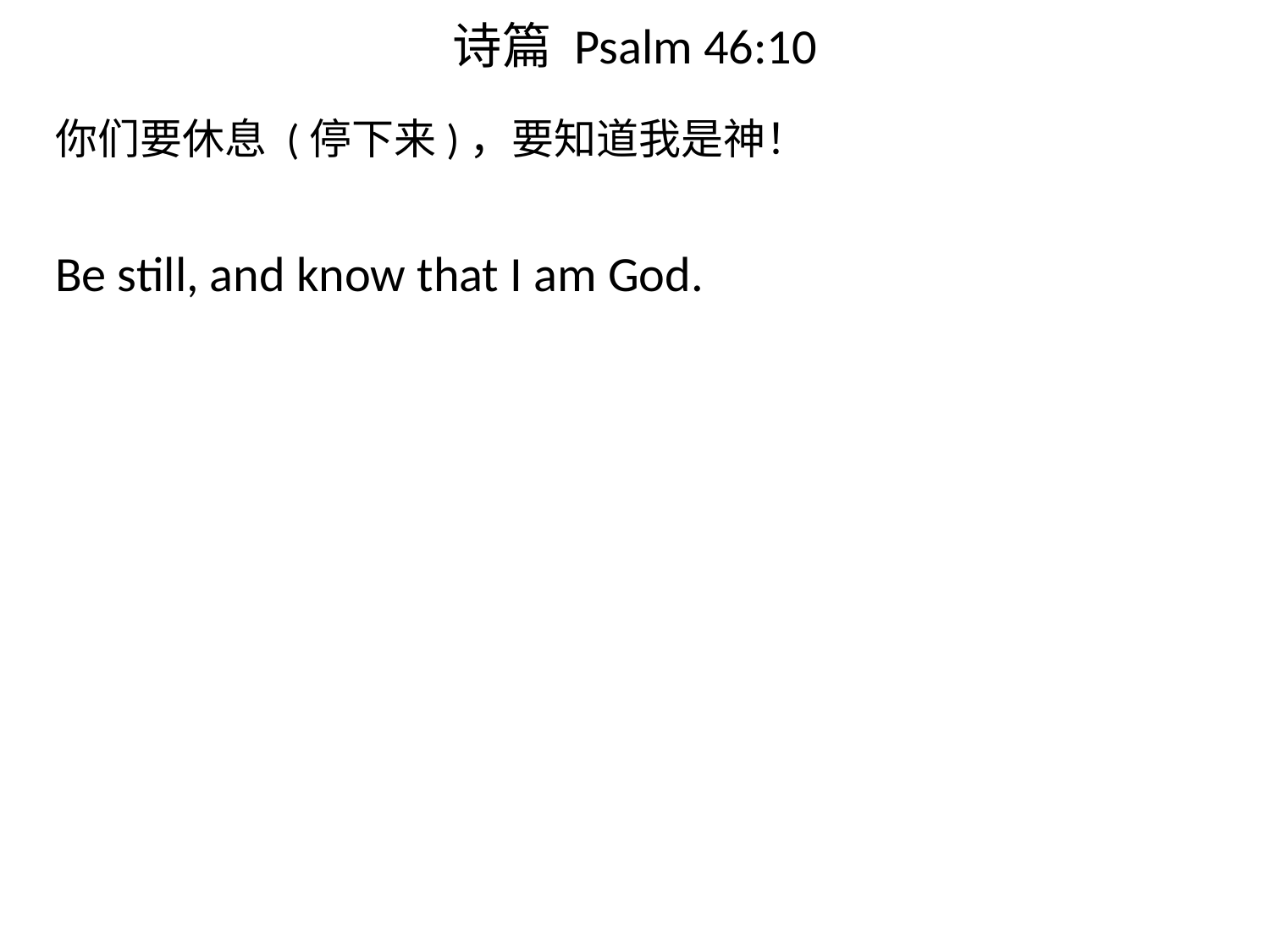

# 诗篇 Psalm 46:10
你们要休息 (停下来)，要知道我是神！

Be still, and know that I am God.